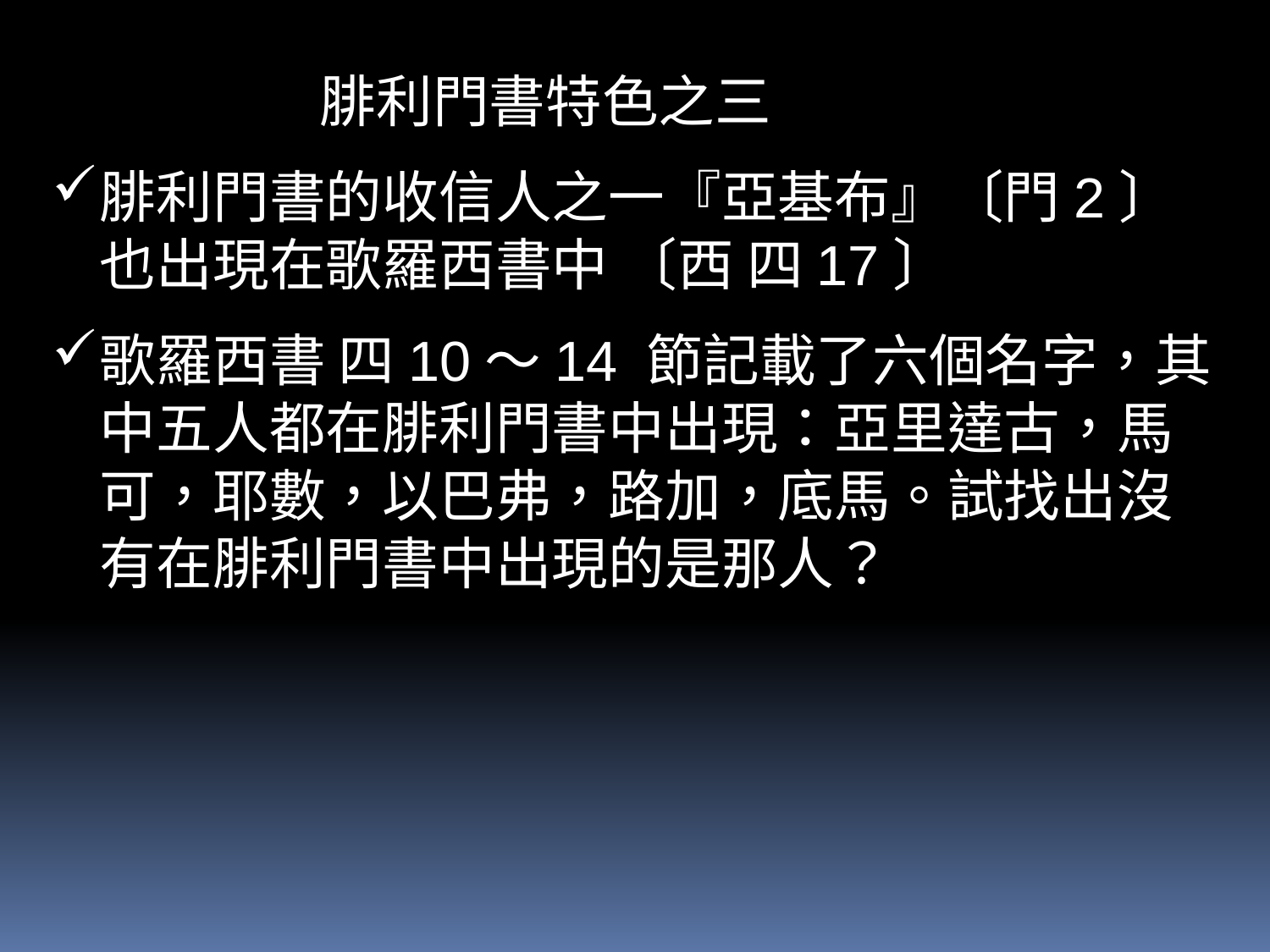

腓利門書特色之三
腓利門書的收信人之一『亞基布』〔門2〕也出現在歌羅西書中 〔西 四17〕
歌羅西書 四10～14 節記載了六個名字，其中五人都在腓利門書中出現：亞里達古，馬可，耶數，以巴弗，路加，底馬。試找出沒有在腓利門書中出現的是那人？